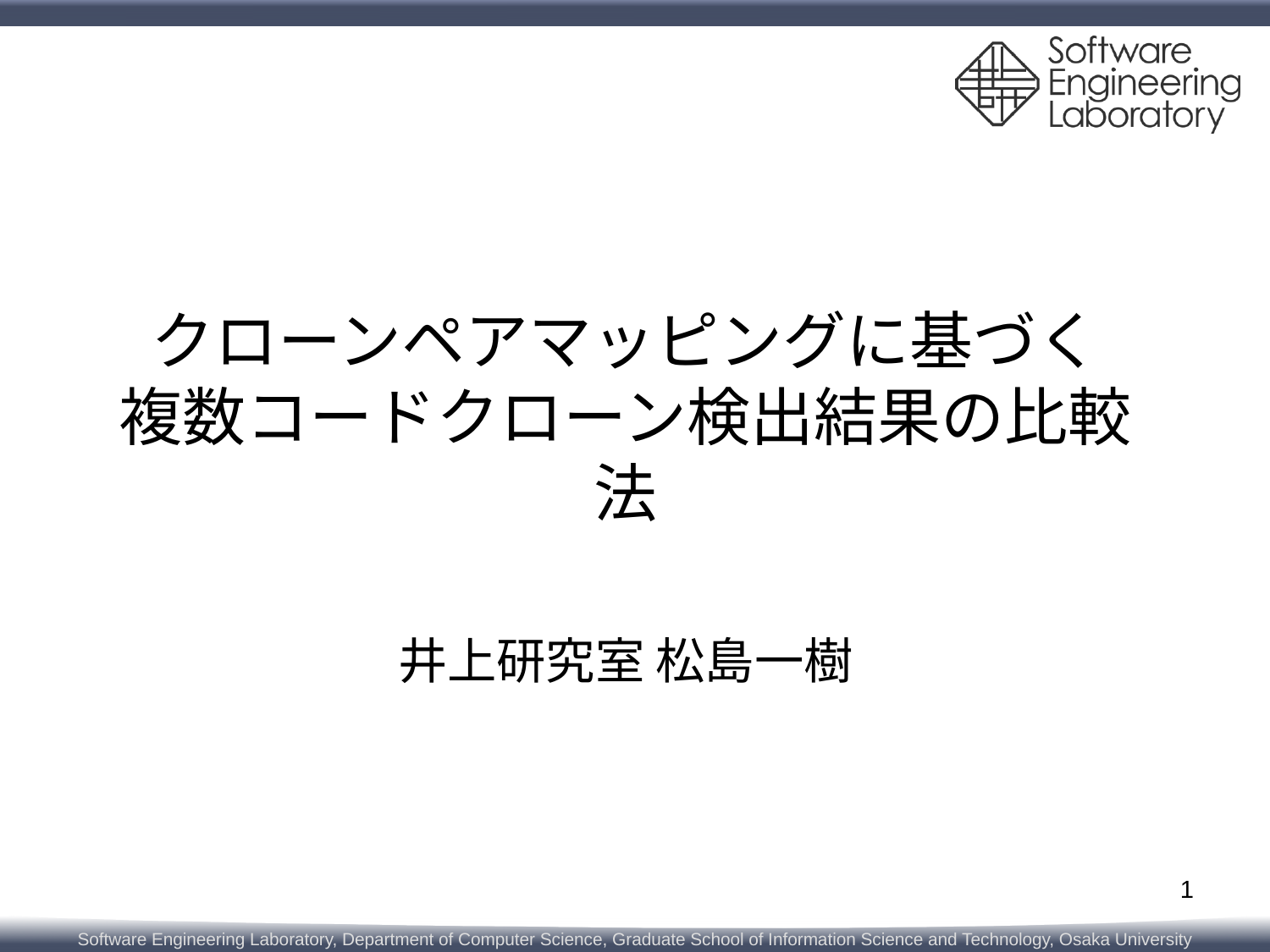

# クローンペアマッピングに基づく 複数コードクローン検出結果の比較法
井上研究室 松島一樹
1